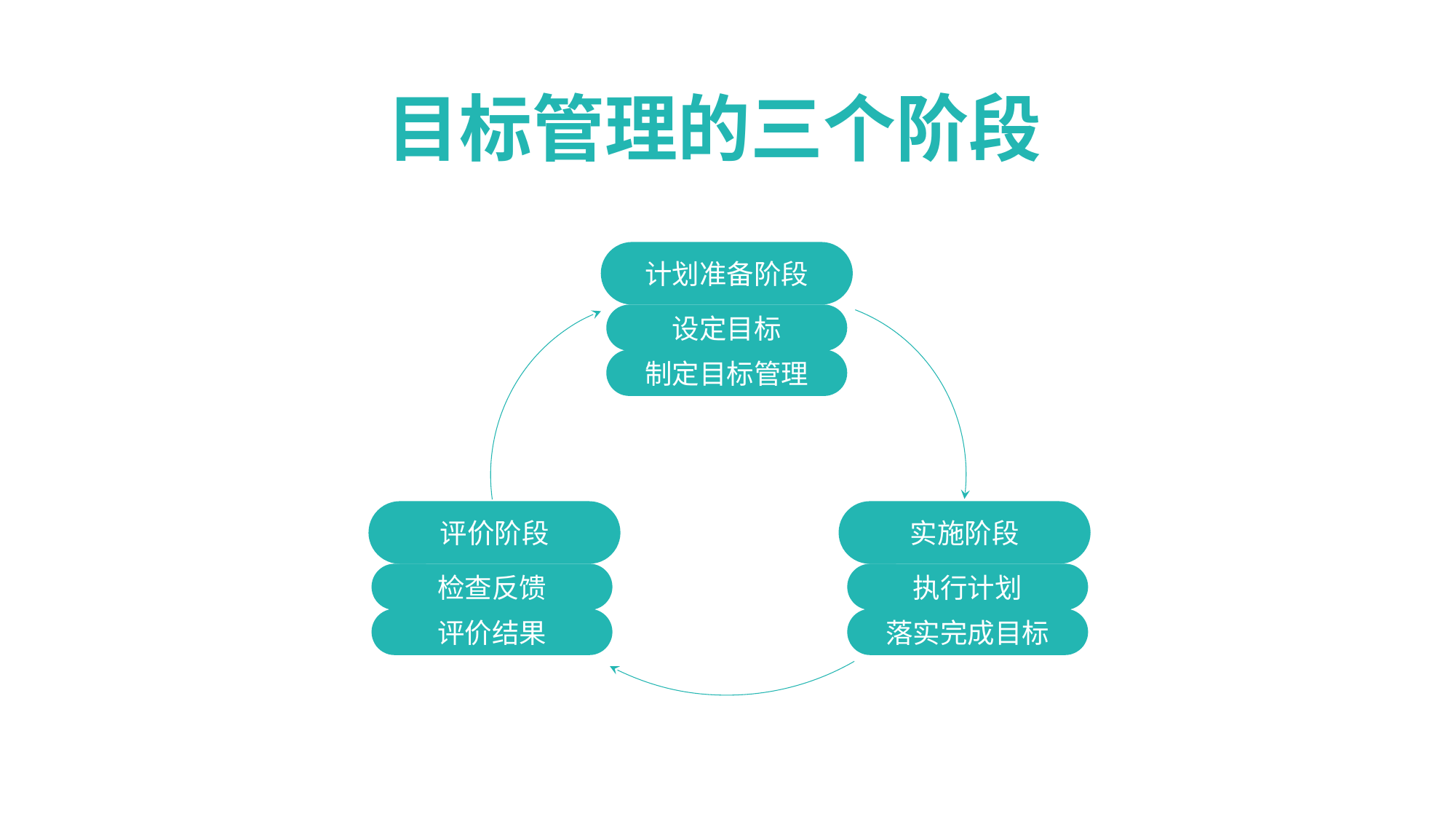

目标管理的三个阶段

计划准备阶段

设定目标
制定目标管理
评价阶段
实施阶段
检查反馈
执行计划
评价结果
落实完成目标